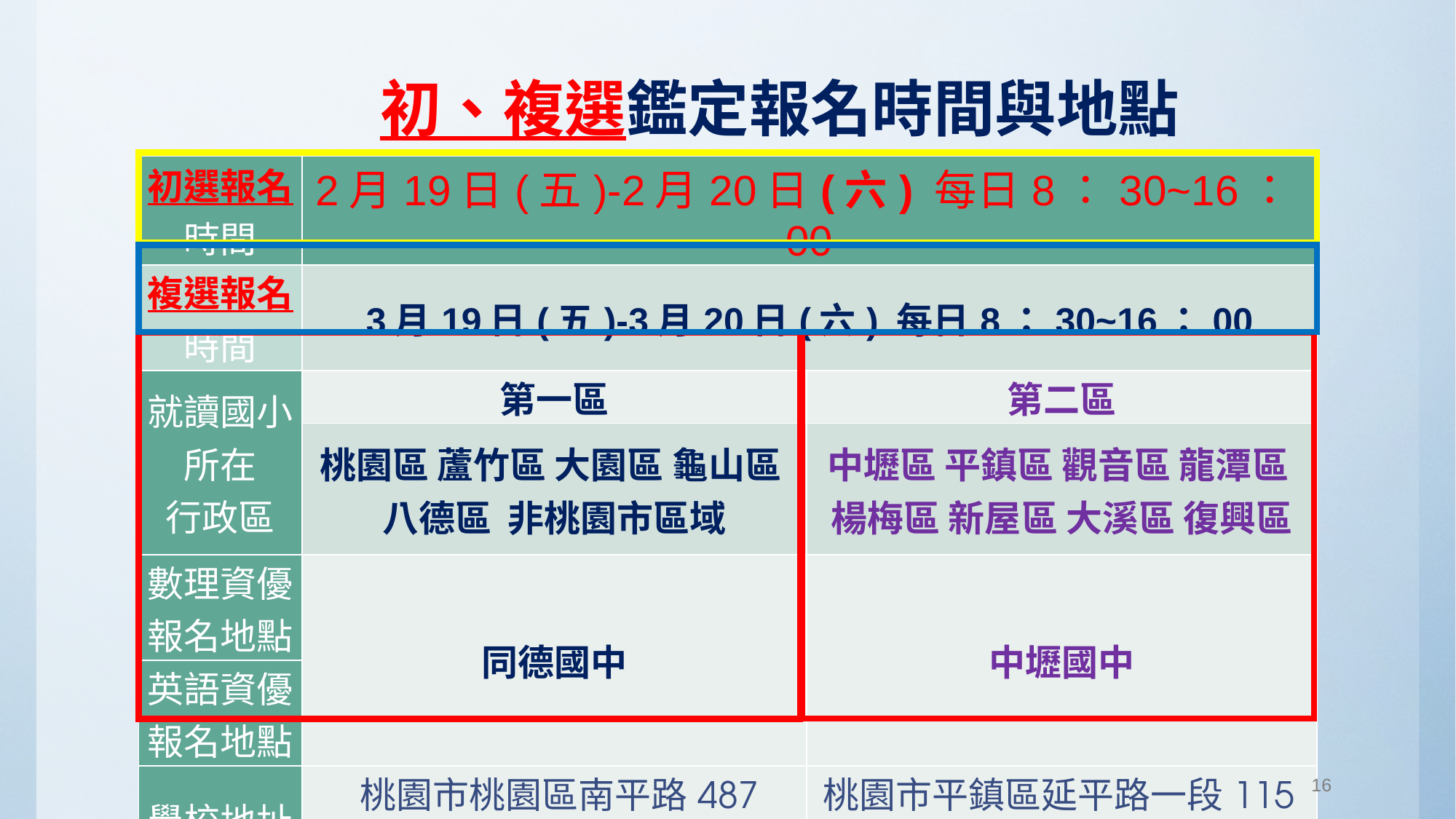

初、複選鑑定報名時間與地點

| 初選報名時間 | 2月19日(五)-2月20日(六) 每日8：30~16：00 |  |
| --- | --- | --- |
| 複選報名時間 | 3月19日(五)-3月20日(六) 每日8：30~16：00 |  |
| 就讀國小 所在 行政區 | 第一區 | 第二區 |
|  | 桃園區 蘆竹區 大園區 龜山區 八德區 非桃園市區域 | 中壢區 平鎮區 觀音區 龍潭區 楊梅區 新屋區 大溪區 復興區 |
| 數理資優 報名地點 | 同德國中 | 中壢國中 |
| 英語資優 報名地點 |  |  |
| 學校地址 | 桃園市桃園區南平路487號 | 桃園市平鎮區延平路一段115號 |
| 聯絡電話 | 03-2628955#610、613 | 03-4223214#610、613 |

16